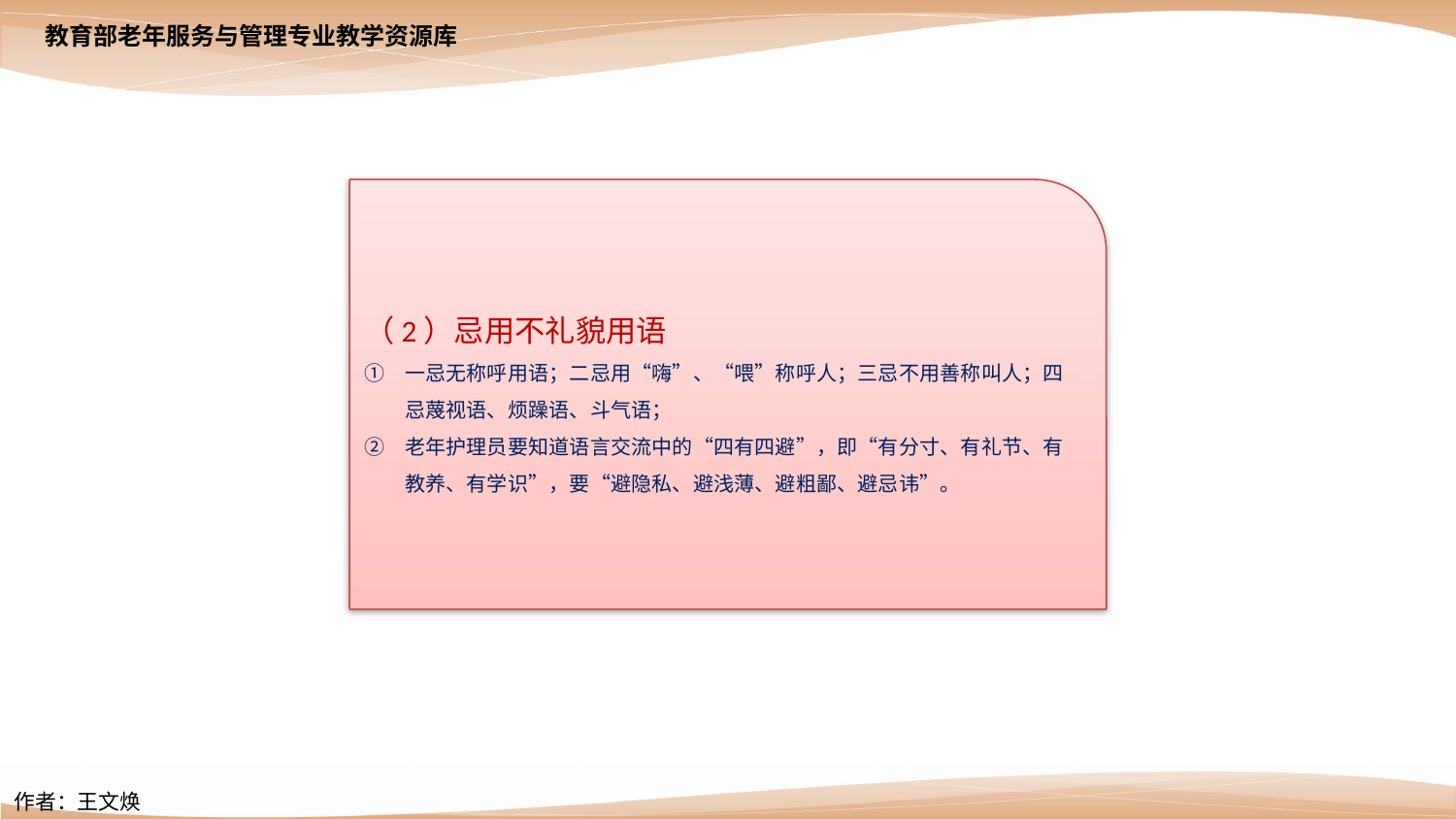

（2）忌用不礼貌用语
一忌无称呼用语；二忌用“嗨”、“喂”称呼人；三忌不用善称叫人；四忌蔑视语、烦躁语、斗气语；
老年护理员要知道语言交流中的“四有四避”，即“有分寸、有礼节、有教养、有学识”，要“避隐私、避浅薄、避粗鄙、避忌讳”。